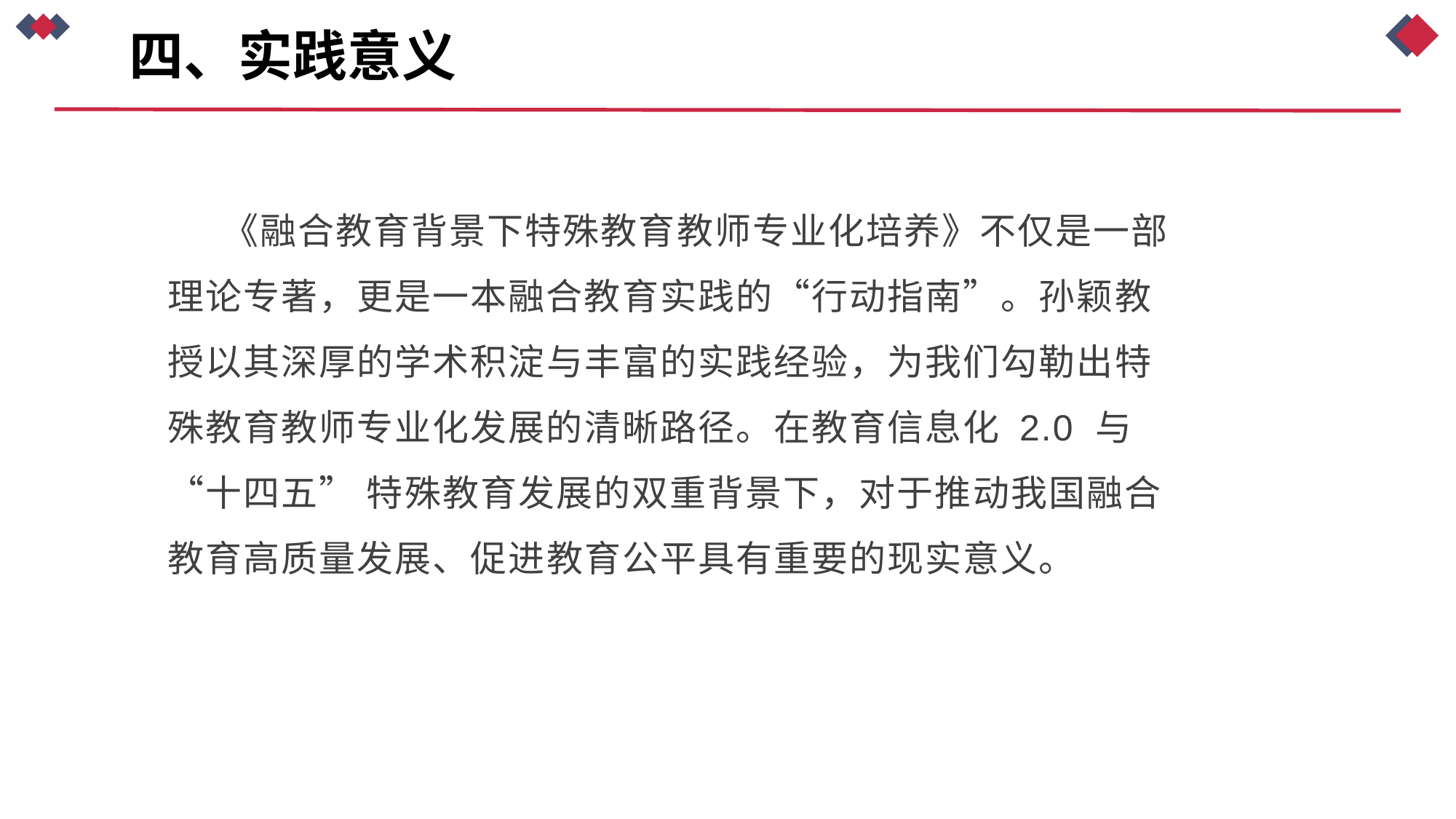

四、实践意义
《融合教育背景下特殊教育教师专业化培养》不仅是一部理论专著，更是一本融合教育实践的“行动指南”。孙颖教授以其深厚的学术积淀与丰富的实践经验，为我们勾勒出特殊教育教师专业化发展的清晰路径。在教育信息化 2.0 与 “十四五” 特殊教育发展的双重背景下，对于推动我国融合教育高质量发展、促进教育公平具有重要的现实意义。